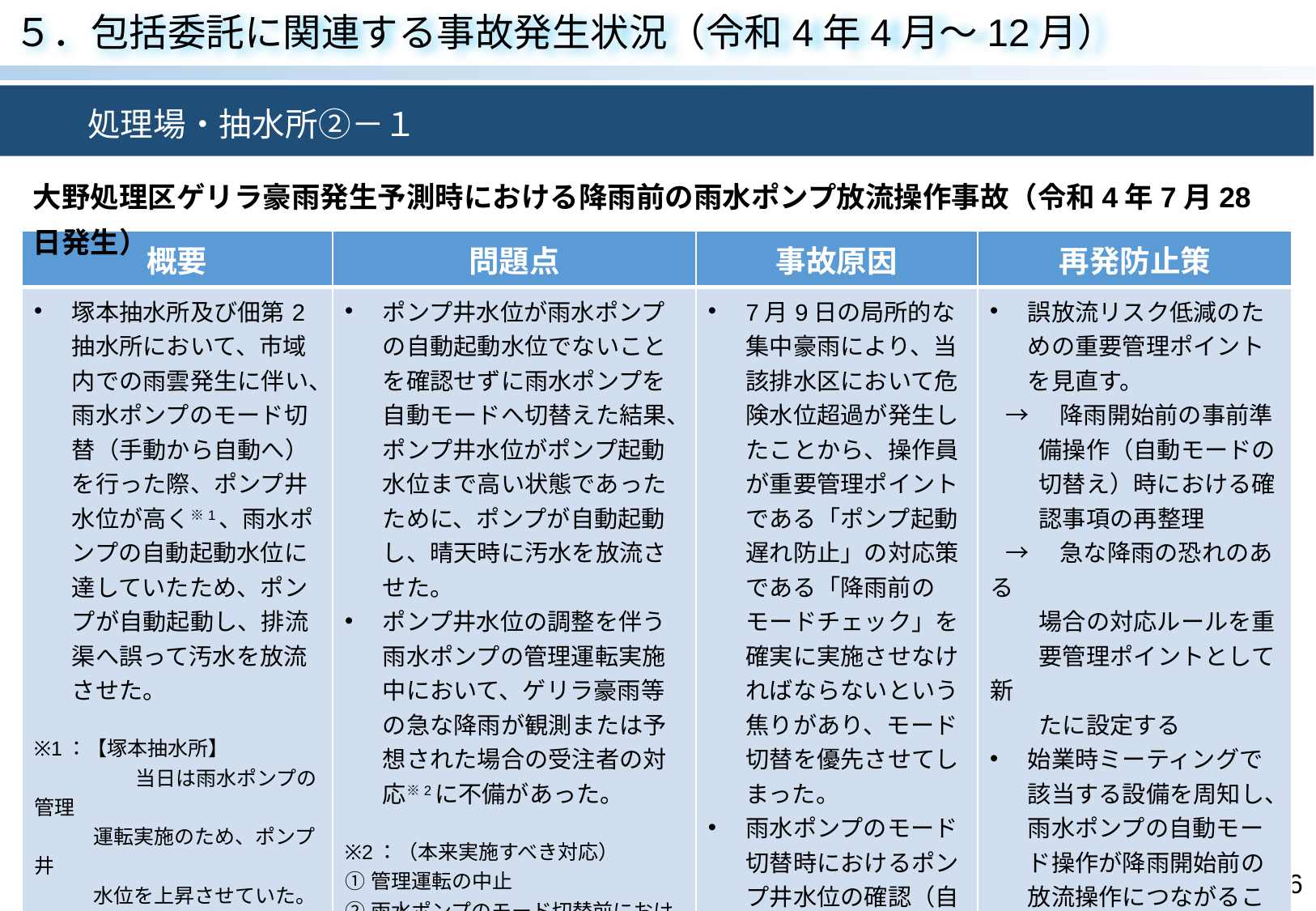

５．包括委託に関連する事故発生状況（令和4年4月～12月）

　　処理場・抽水所②－１
大野処理区ゲリラ豪雨発生予測時における降雨前の雨水ポンプ放流操作事故（令和4年7月28日発生）
| 概要 | 問題点 | 事故原因 | 再発防止策 |
| --- | --- | --- | --- |
| 塚本抽水所及び佃第2抽水所において、市域内での雨雲発生に伴い、雨水ポンプのモード切替（手動から自動へ）を行った際、ポンプ井水位が高く※1、雨水ポンプの自動起動水位に達していたため、ポンプが自動起動し、排流渠へ誤って汚水を放流させた。 ※1：【塚本抽水所】 　　　　　当日は雨水ポンプの管理 運転実施のため、ポンプ井 水位を上昇させていた。 　　　　【佃第2抽水所】 　　　　　晴天時における送水制限 がある中で事故当日は流 入水量が多く、日常の汚水 ポンプの運転で雨水ポンプ 起動水位を超過した。 | ポンプ井水位が雨水ポンプの自動起動水位でないことを確認せずに雨水ポンプを自動モードへ切替えた結果、ポンプ井水位がポンプ起動水位まで高い状態であったために、ポンプが自動起動し、晴天時に汚水を放流させた。 ポンプ井水位の調整を伴う雨水ポンプの管理運転実施中において、ゲリラ豪雨等の急な降雨が観測または予想された場合の受注者の対応※2に不備があった。 ※2：（本来実施すべき対応） ①管理運転の中止 ②雨水ポンプのモード切替前における汚水 ポンプによるポンプ井水位の低下運転の 実施 ③当該排水区での降雨開始後、またはポ ンプ井水位低下後に雨水ポンプを自動 モードへ切替 | 7月9日の局所的な集中豪雨により、当該排水区において危険水位超過が発生したことから、操作員が重要管理ポイントである「ポンプ起動遅れ防止」の対応策である「降雨前のモードチェック」を確実に実施させなければならないという焦りがあり、モード切替を優先させてしまった。 雨水ポンプのモード切替時におけるポンプ井水位の確認（自動起動水位ではない）が抜け落ちてしまった。 | 誤放流リスク低減のための重要管理ポイントを見直す。 →　降雨開始前の事前準 備操作（自動モードの 切替え）時における確 認事項の再整理 →　急な降雨の恐れのある 場合の対応ルールを重 要管理ポイントとして新 たに設定する 始業時ミーティングで該当する設備を周知し、雨水ポンプの自動モード操作が降雨開始前の放流操作につながることを共有する。 特殊事情のある処理場および抽水所の降雨時運転操作マニュアルを再整備する |
36